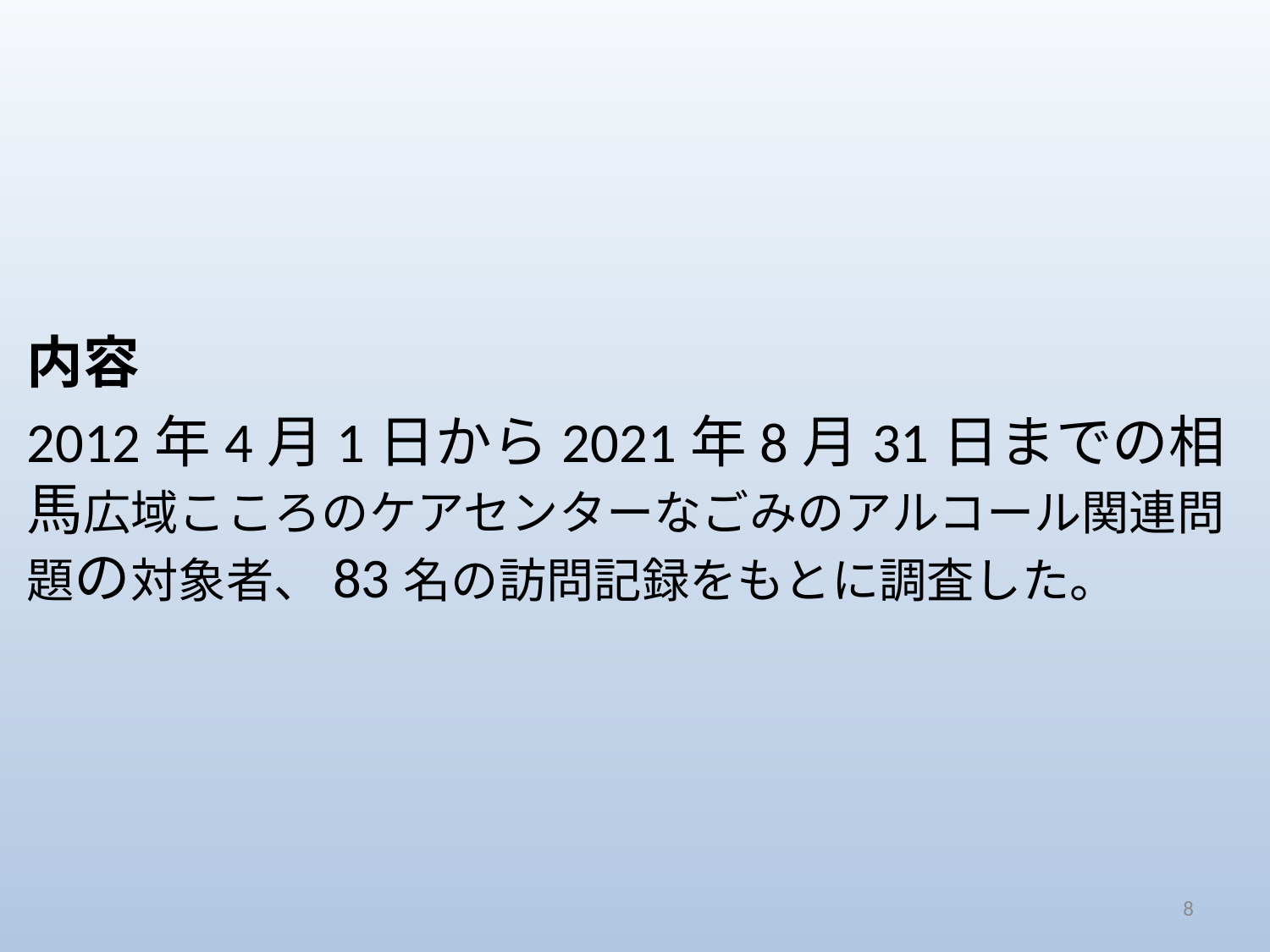

内容
2012年4月1日から2021年8月31日までの相馬広域こころのケアセンターなごみのアルコール関連問題の対象者、83名の訪問記録をもとに調査した。

8